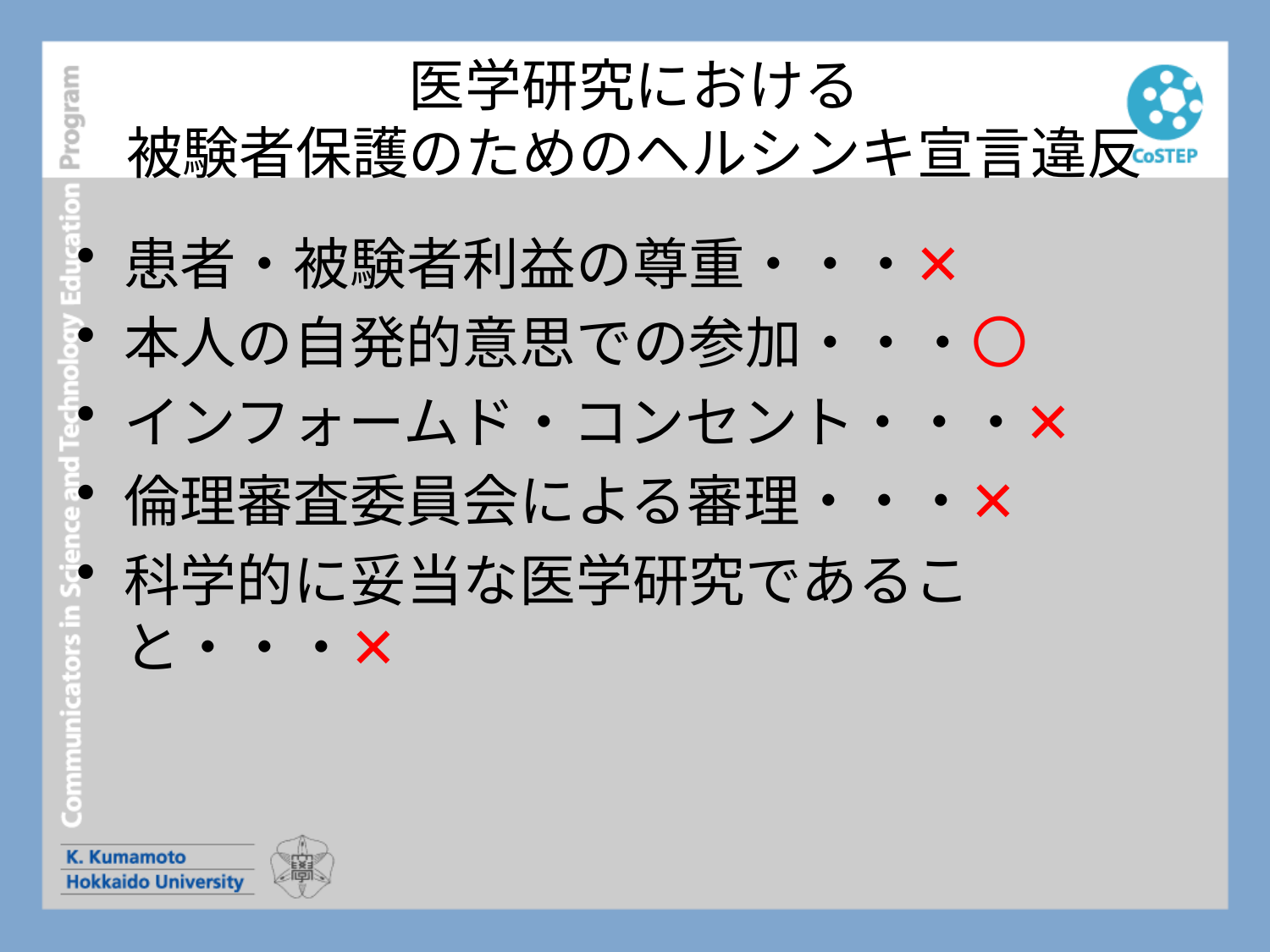

# 医学研究における 被験者保護のためのヘルシンキ宣言違反
患者・被験者利益の尊重・・・✕
本人の自発的意思での参加・・・〇
インフォームド・コンセント・・・✕
倫理審査委員会による審理・・・✕
科学的に妥当な医学研究であること・・・✕